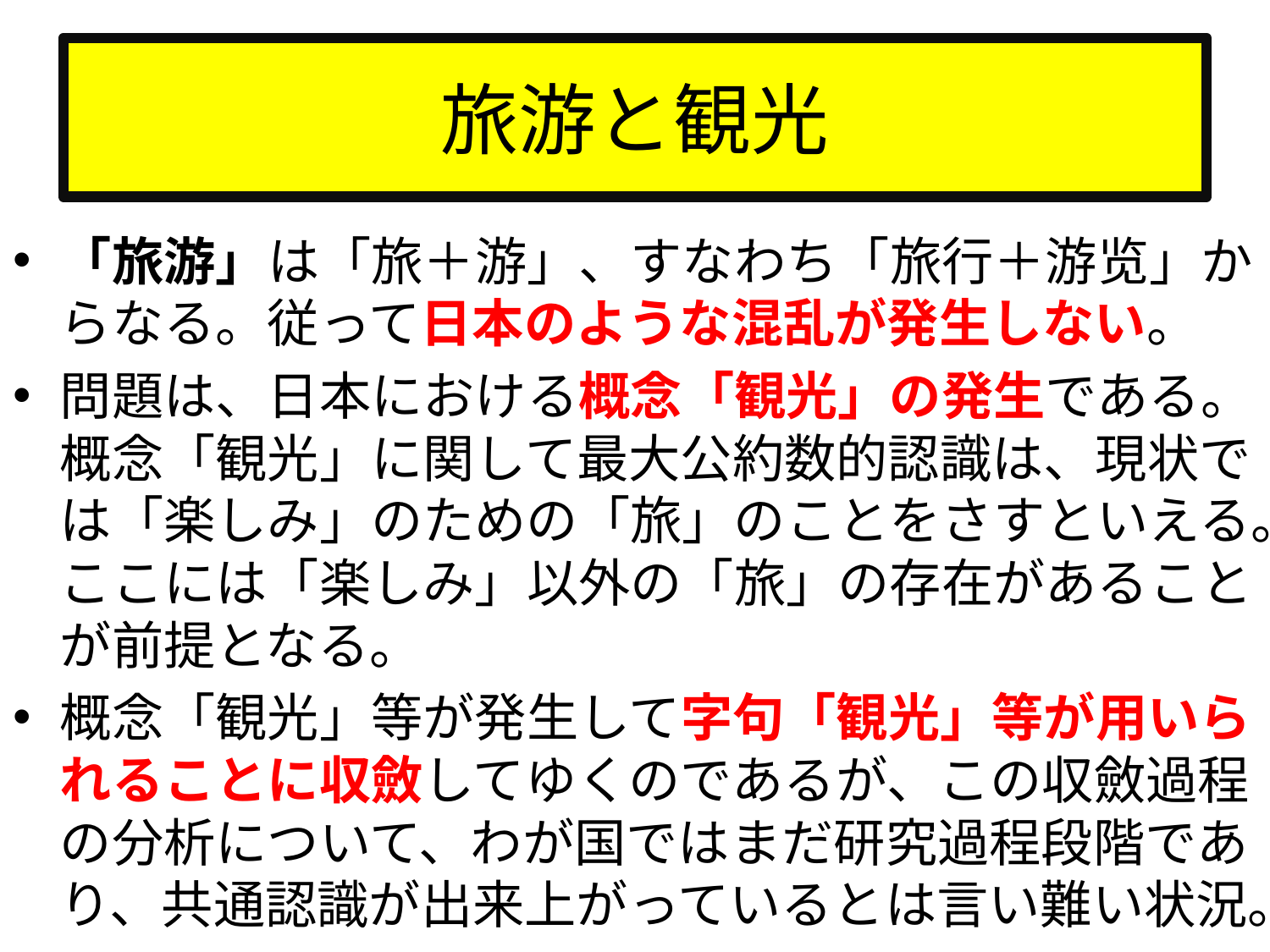

# 旅游と観光
「旅游」は「旅＋游」、すなわち「旅行＋游览」からなる。従って日本のような混乱が発生しない。
問題は、日本における概念「観光」の発生である。概念「観光」に関して最大公約数的認識は、現状では「楽しみ」のための「旅」のことをさすといえる。ここには「楽しみ」以外の「旅」の存在があることが前提となる。
概念「観光」等が発生して字句「観光」等が用いられることに収斂してゆくのであるが、この収斂過程の分析について、わが国ではまだ研究過程段階であり、共通認識が出来上がっているとは言い難い状況。